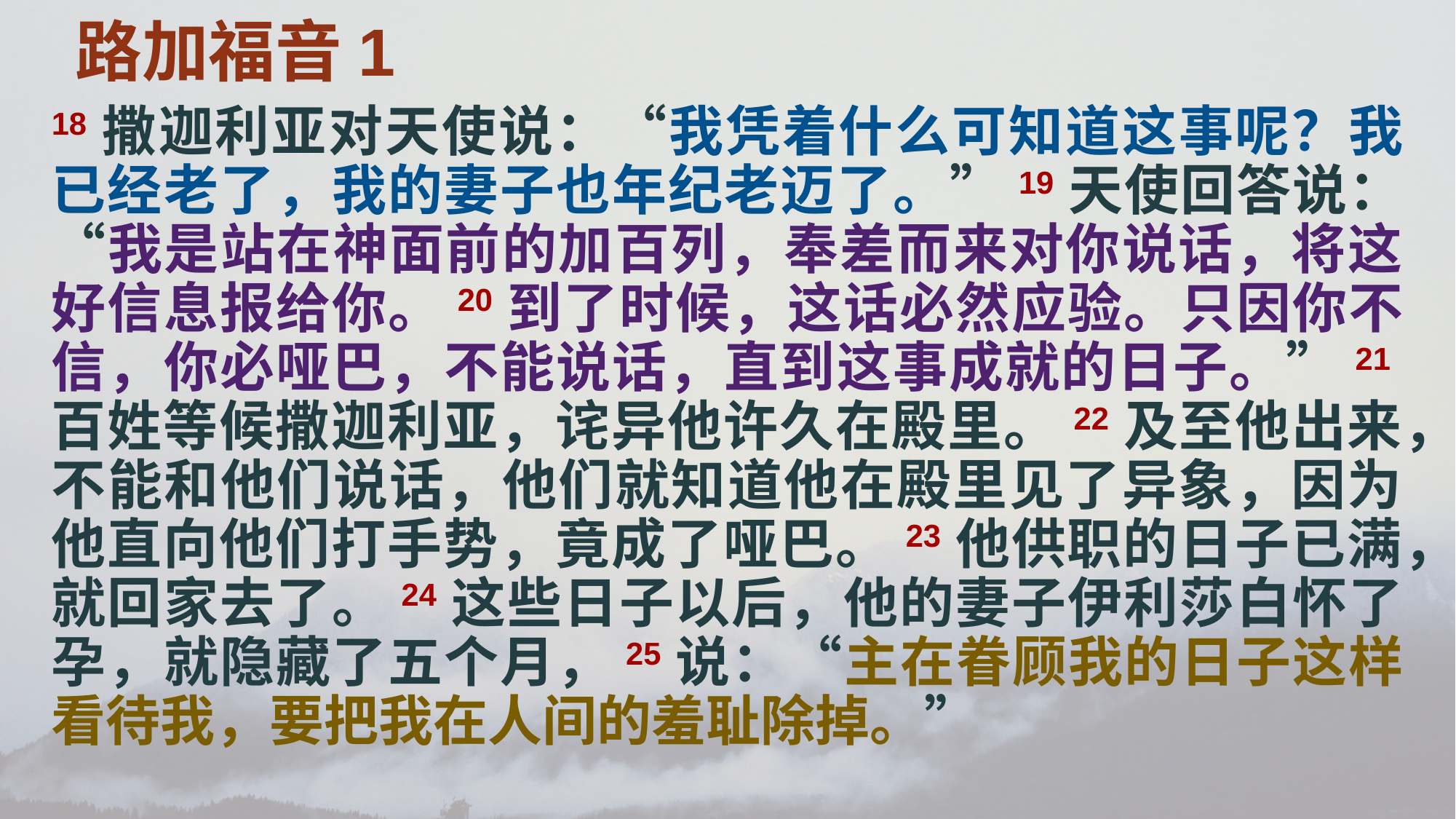

路加福音1
18撒迦利亚对天使说：“我凭着什么可知道这事呢？我已经老了，我的妻子也年纪老迈了。”19天使回答说：“我是站在神面前的加百列，奉差而来对你说话，将这好信息报给你。20到了时候，这话必然应验。只因你不信，你必哑巴，不能说话，直到这事成就的日子。”21百姓等候撒迦利亚，诧异他许久在殿里。22及至他出来，不能和他们说话，他们就知道他在殿里见了异象，因为他直向他们打手势，竟成了哑巴。23他供职的日子已满，就回家去了。24这些日子以后，他的妻子伊利莎白怀了孕，就隐藏了五个月，25说：“主在眷顾我的日子这样看待我，要把我在人间的羞耻除掉。”